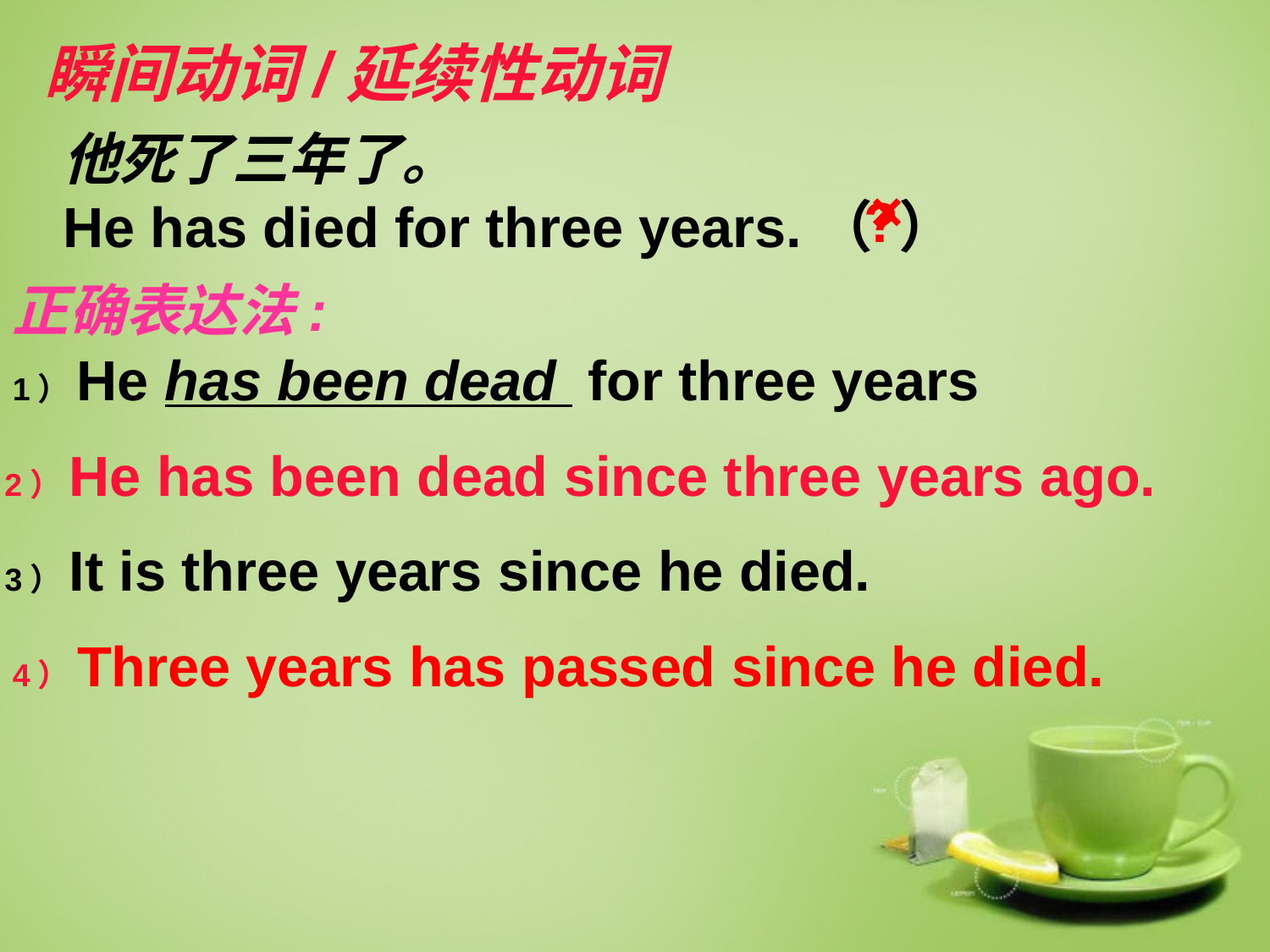

瞬间动词/延续性动词
他死了三年了。
He has died for three years.（  ）
×
 ?
正确表达法:
1）He has been dead  for three years

2）He has been dead since three years ago.

3）It is three years since he died.

4）Three years has passed since he died.